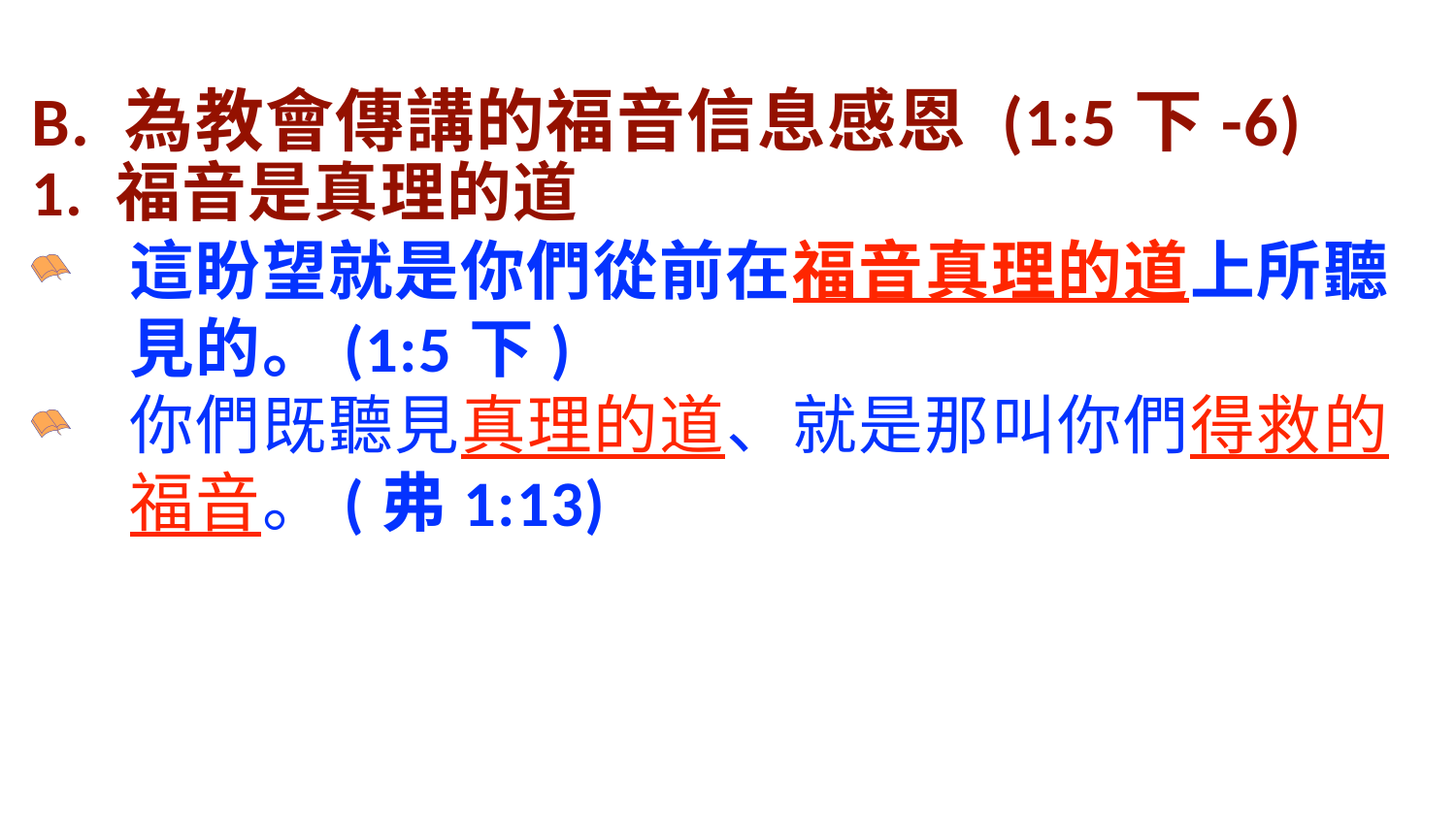

B. 為教會傳講的福音信息感恩 (1:5下-6)
1. 福音是真理的道
這盼望就是你們從前在福音真理的道上所聽見的。(1:5下)
你們既聽見真理的道、就是那叫你們得救的福音。(弗1:13)